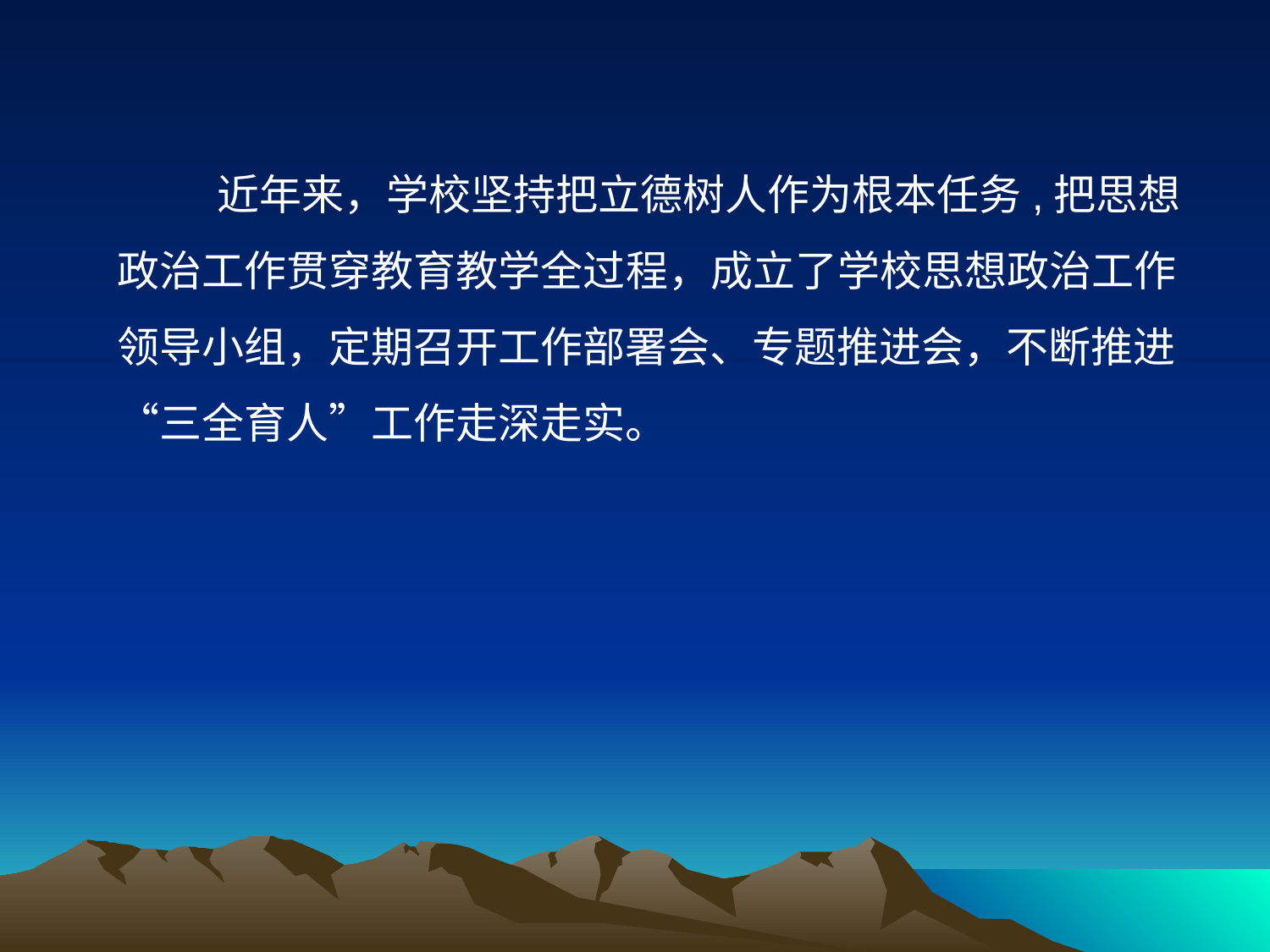

近年来，学校坚持把立德树人作为根本任务,把思想政治工作贯穿教育教学全过程，成立了学校思想政治工作领导小组，定期召开工作部署会、专题推进会，不断推进“三全育人”工作走深走实。